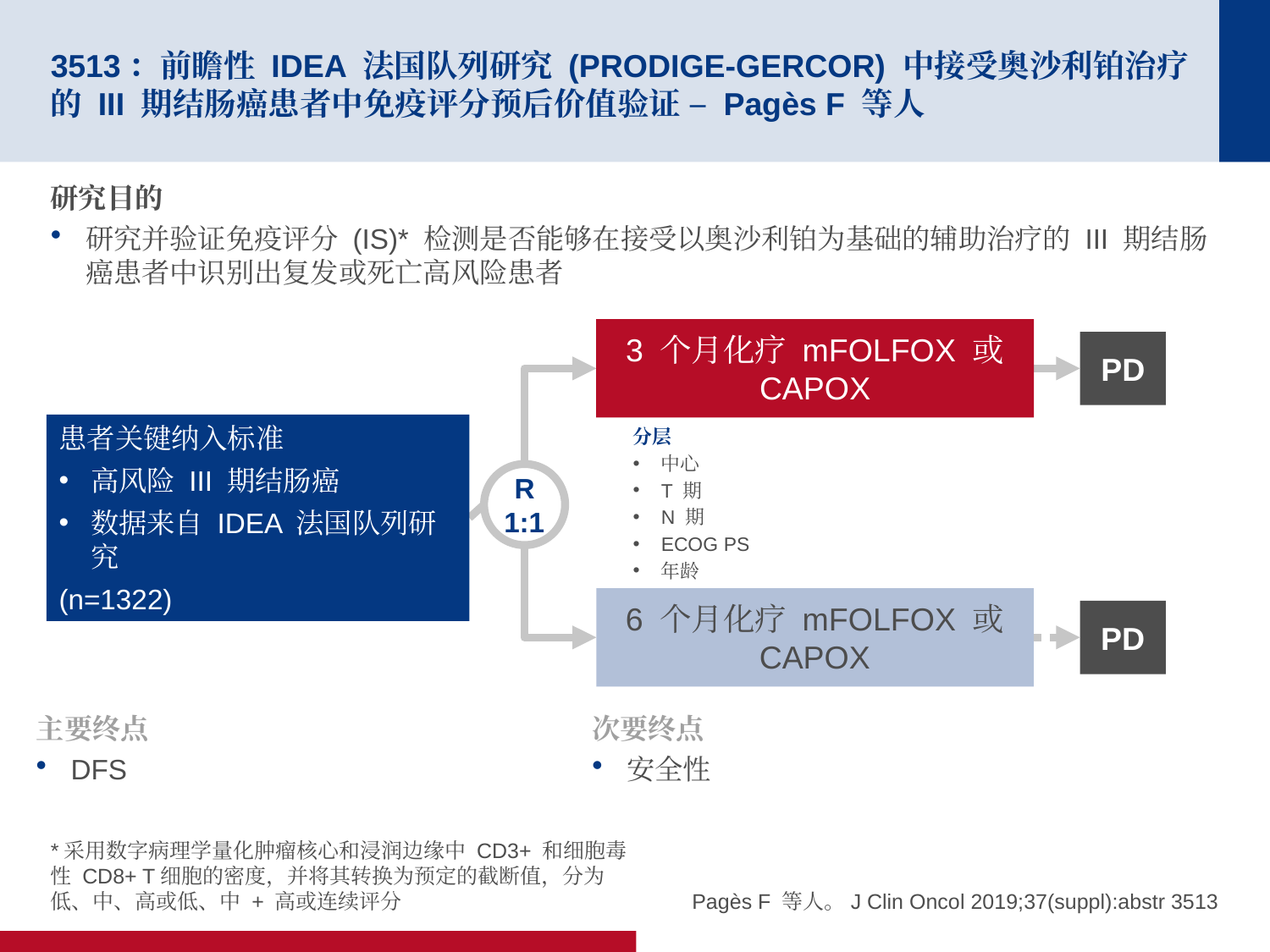

# 3513：前瞻性 IDEA 法国队列研究 (PRODIGE-GERCOR) 中接受奥沙利铂治疗的 III 期结肠癌患者中免疫评分预后价值验证 – Pagès F 等人
研究目的
研究并验证免疫评分 (IS)* 检测是否能够在接受以奥沙利铂为基础的辅助治疗的 III 期结肠癌患者中识别出复发或死亡高风险患者
3 个月化疗 mFOLFOX 或 CAPOX
PD
患者关键纳入标准
高风险 III 期结肠癌
数据来自 IDEA 法国队列研究
(n=1322)
分层
中心
T 期
N 期
ECOG PS
年龄
R
1:1
6 个月化疗 mFOLFOX 或 CAPOX
PD
主要终点
DFS

次要终点
安全性
*采用数字病理学量化肿瘤核心和浸润边缘中 CD3+ 和细胞毒性 CD8+ T细胞的密度，并将其转换为预定的截断值，分为低、中、高或低、中 + 高或连续评分
Pagès F 等人。J Clin Oncol 2019;37(suppl):abstr 3513